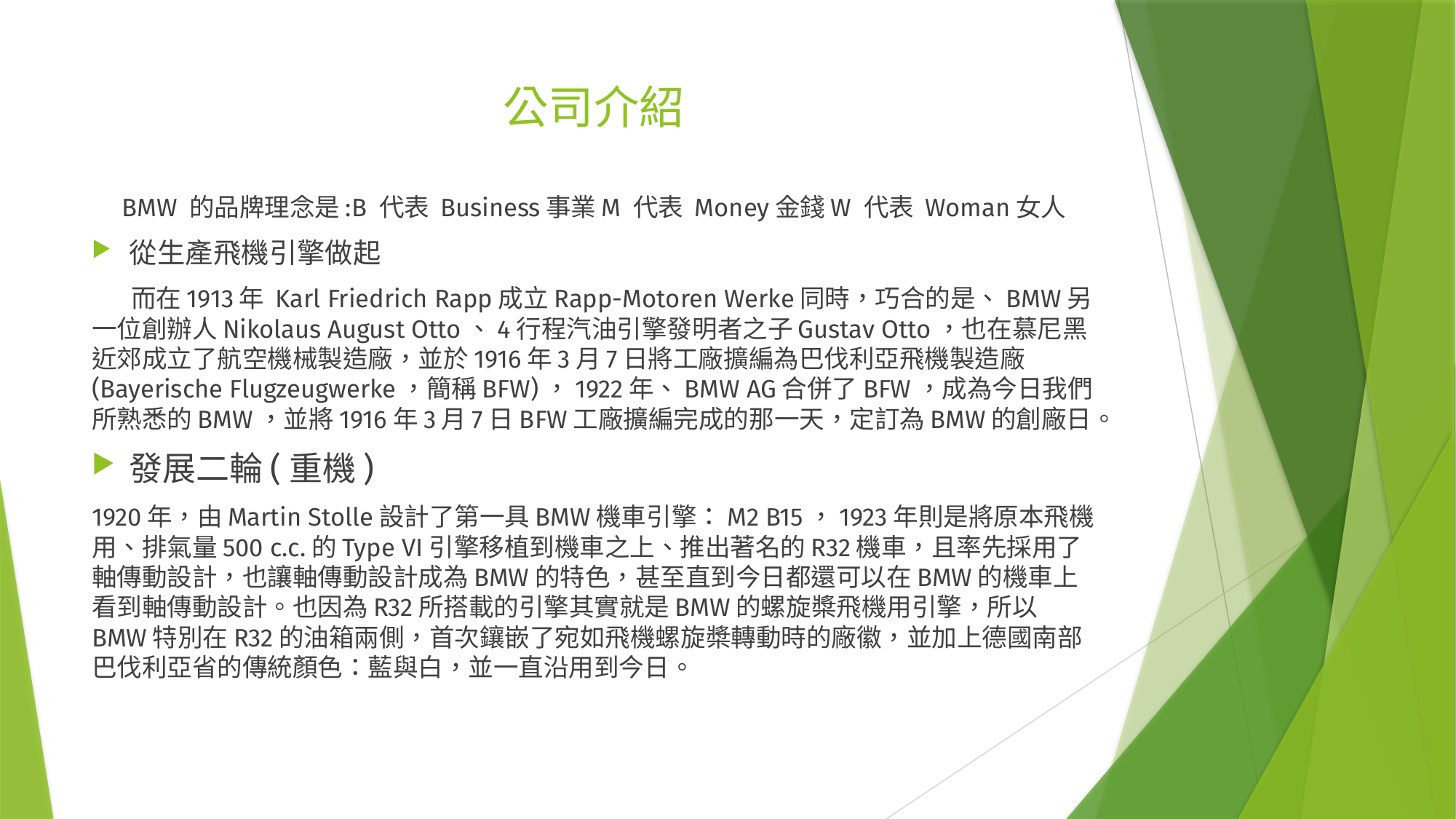

# 公司介紹
BMW 的品牌理念是:B 代表 Business事業M 代表 Money金錢W 代表 Woman女人
從生產飛機引擎做起
      而在1913年 Karl Friedrich Rapp成立Rapp-Motoren Werke同時，巧合的是、BMW另一位創辦人Nikolaus August Otto、4行程汽油引擎發明者之子Gustav Otto，也在慕尼黑近郊成立了航空機械製造廠，並於1916年3月7日將工廠擴編為巴伐利亞飛機製造廠 (Bayerische Flugzeugwerke，簡稱BFW)，1922年、BMW AG合併了BFW，成為今日我們所熟悉的BMW，並將1916年3月7日BFW工廠擴編完成的那一天，定訂為BMW的創廠日。
發展二輪(重機)
1920年，由Martin Stolle設計了第一具BMW機車引擎：M2 B15，1923年則是將原本飛機用、排氣量500 c.c.的Type VI引擎移植到機車之上、推出著名的R32機車，且率先採用了軸傳動設計，也讓軸傳動設計成為BMW的特色，甚至直到今日都還可以在BMW的機車上看到軸傳動設計。也因為R32所搭載的引擎其實就是BMW的螺旋槳飛機用引擎，所以BMW特別在R32的油箱兩側，首次鑲嵌了宛如飛機螺旋槳轉動時的廠徽，並加上德國南部巴伐利亞省的傳統顏色：藍與白，並一直沿用到今日。